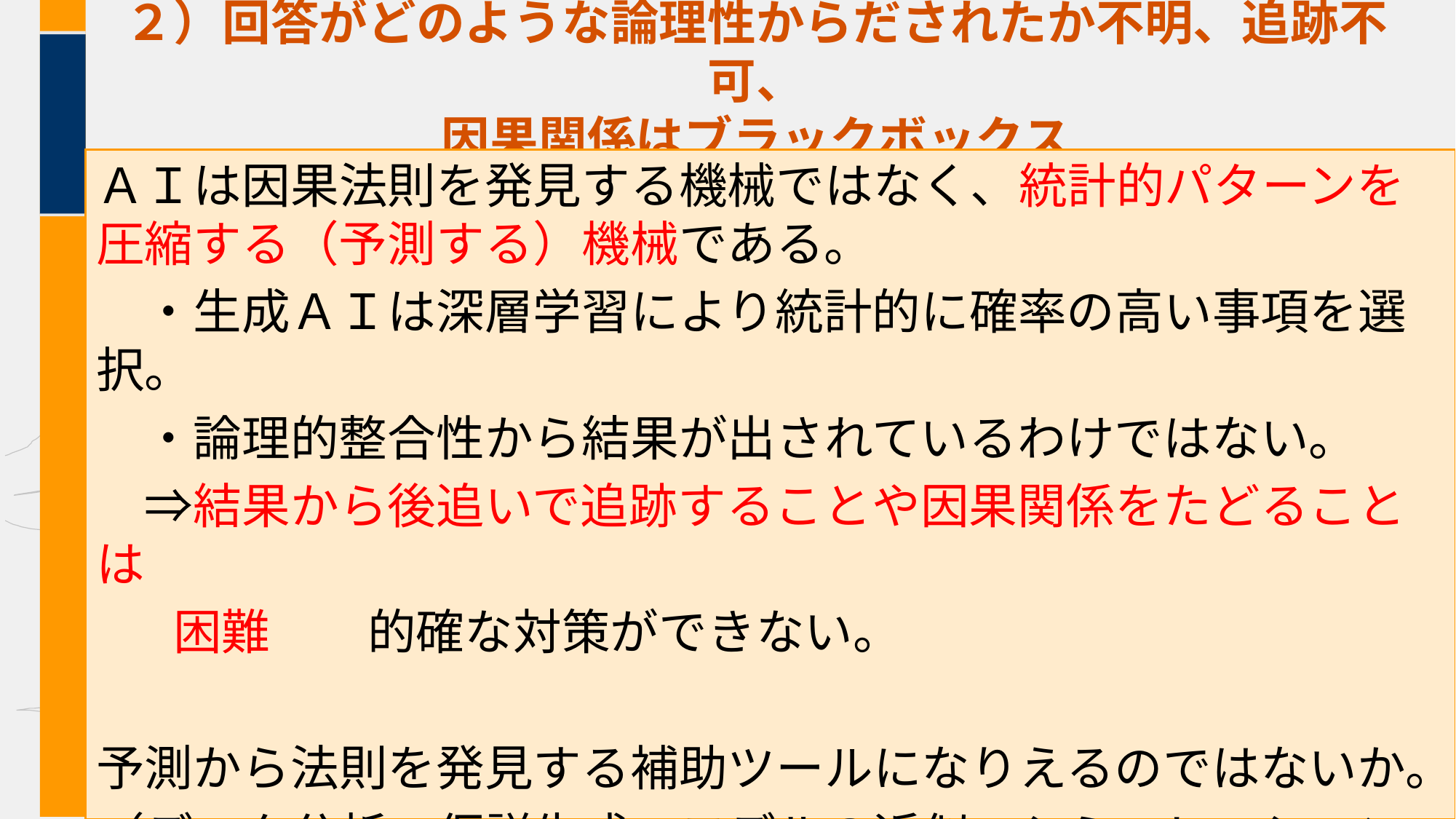

# ２）回答がどのような論理性からだされたか不明、追跡不可、 因果関係はブラックボックス
ＡＩは因果法則を発見する機械ではなく、統計的パターンを圧縮する（予測する）機械である。
　・生成ＡＩは深層学習により統計的に確率の高い事項を選択。
　・論理的整合性から結果が出されているわけではない。
　⇒結果から後追いで追跡することや因果関係をたどることは
      困難　　的確な対策ができない。

予測から法則を発見する補助ツールになりえるのではないか。
（データ分析、仮説生成、モデルの近似、シミュレーション等に使用）